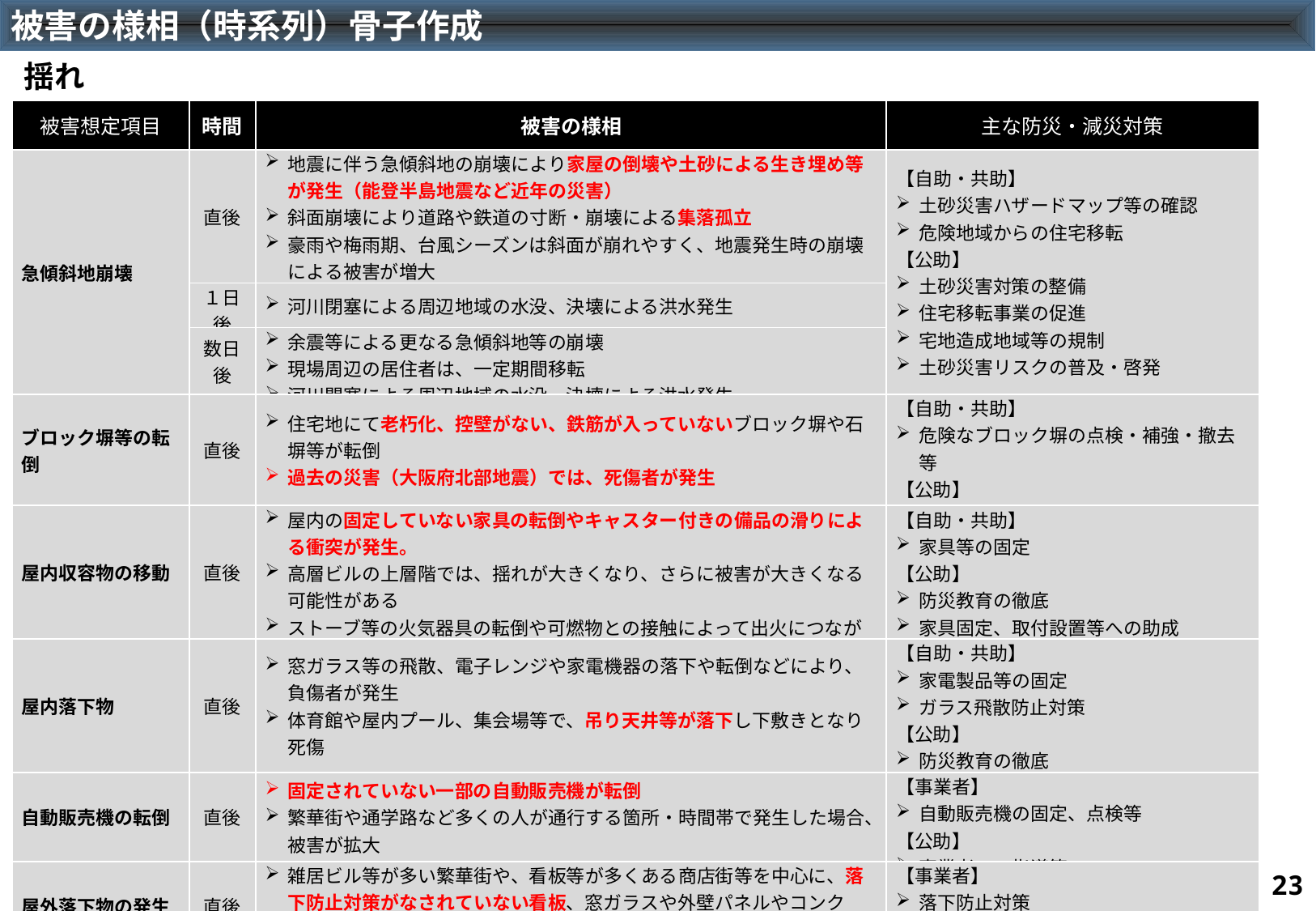

被害の様相（時系列）骨子作成
揺れ
| 被害想定項目 | 時間 | 被害の様相 | 主な防災・減災対策 |
| --- | --- | --- | --- |
| 急傾斜地崩壊 | 直後 | 地震に伴う急傾斜地の崩壊により家屋の倒壊や土砂による生き埋め等が発生（能登半島地震など近年の災害） 斜面崩壊により道路や鉄道の寸断・崩壊による集落孤立 豪雨や梅雨期、台風シーズンは斜面が崩れやすく、地震発生時の崩壊による被害が増大 土砂災害警戒区域外でも、後背地の崖の崩落、擁壁の崩壊する可能性 | 【自助・共助】 土砂災害ハザードマップ等の確認 危険地域からの住宅移転 【公助】 土砂災害対策の整備 住宅移転事業の促進 宅地造成地域等の規制 土砂災害リスクの普及・啓発 |
|  | １日後 | 河川閉塞による周辺地域の水没、決壊による洪水発生 |  |
|  | 数日後 | 余震等による更なる急傾斜地等の崩壊 現場周辺の居住者は、一定期間移転 河川閉塞による周辺地域の水没、決壊による洪水発生 |  |
| ブロック塀等の転倒 | 直後 | 住宅地にて老朽化、控壁がない、鉄筋が入っていないブロック塀や石塀等が転倒 過去の災害（大阪府北部地震）では、死傷者が発生 | 【自助・共助】 危険なブロック塀の点検・補強・撤去等 【公助】 住民への普及・啓発、助成等 |
| 屋内収容物の移動 | 直後 | 屋内の固定していない家具の転倒やキャスター付きの備品の滑りによる衝突が発生。 高層ビルの上層階では、揺れが大きくなり、さらに被害が大きくなる可能性がある ストーブ等の火気器具の転倒や可燃物との接触によって出火につながる | 【自助・共助】 家具等の固定 【公助】 防災教育の徹底 家具固定、取付設置等への助成 |
| 屋内落下物 | 直後 | 窓ガラス等の飛散、電子レンジや家電機器の落下や転倒などにより、負傷者が発生 体育館や屋内プール、集会場等で、吊り天井等が落下し下敷きとなり死傷 | 【自助・共助】 家電製品等の固定 ガラス飛散防止対策 【公助】 防災教育の徹底 天井、外装材等の脱落防止対策 |
| 自動販売機の転倒 | 直後 | 固定されていない一部の自動販売機が転倒 繁華街や通学路など多くの人が通行する箇所・時間帯で発生した場合、被害が拡大 | 【事業者】 自動販売機の固定、点検等 【公助】 事業者への指導等 |
| 屋外落下物の発生 | 直後 | 雑居ビル等が多い繁華街や、看板等が多くある商店街等を中心に、落下防止対策がなされていない看板、窓ガラスや外壁パネルやコンクリート片が落下 建築物等の工事現場において、足場の転倒や落下等が発生 | 【事業者】 落下防止対策 【公助】 事業者への指導等 |
23